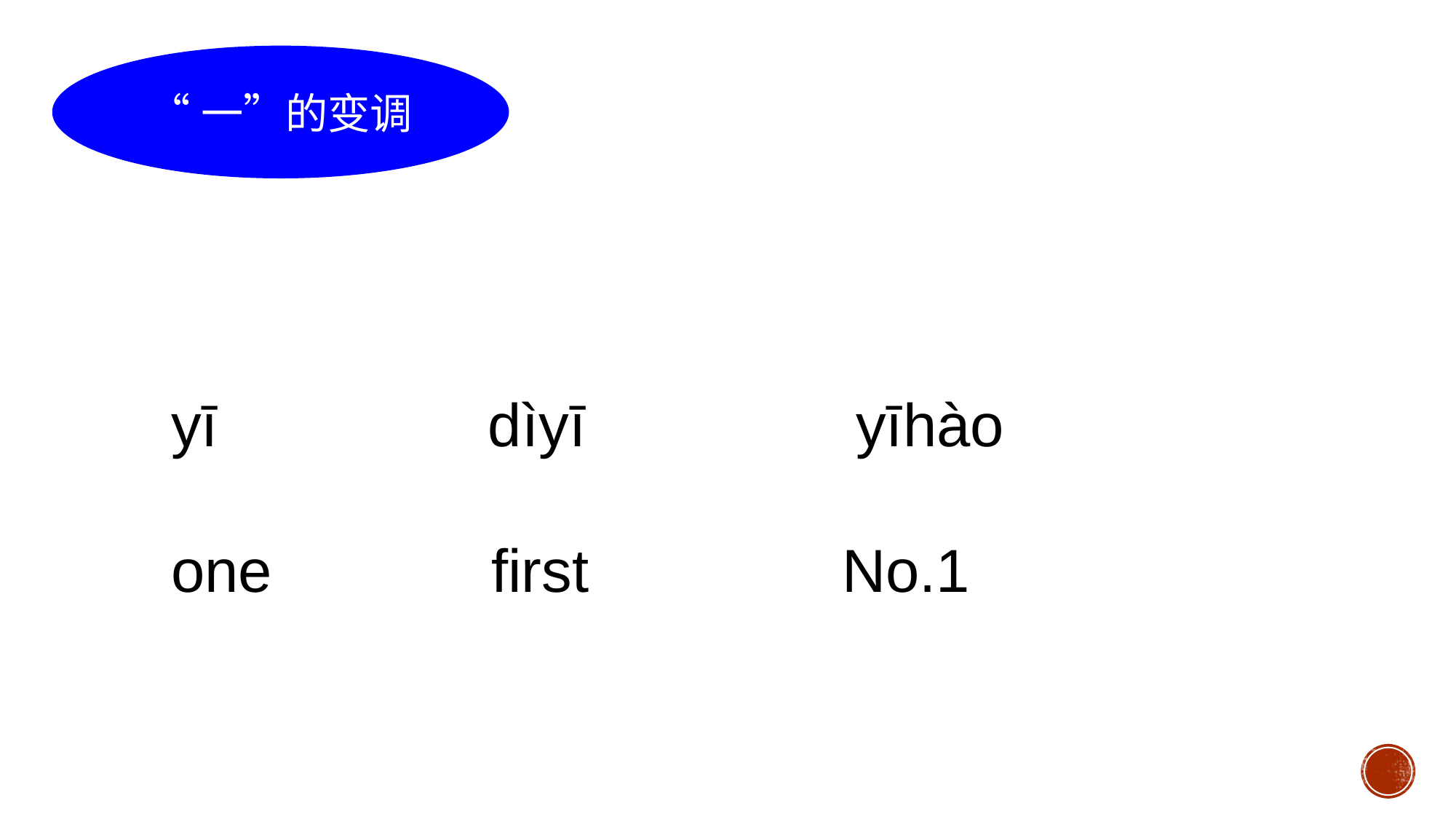

“一”的变调
yī                dìyī                yīhào
one             first               No.1